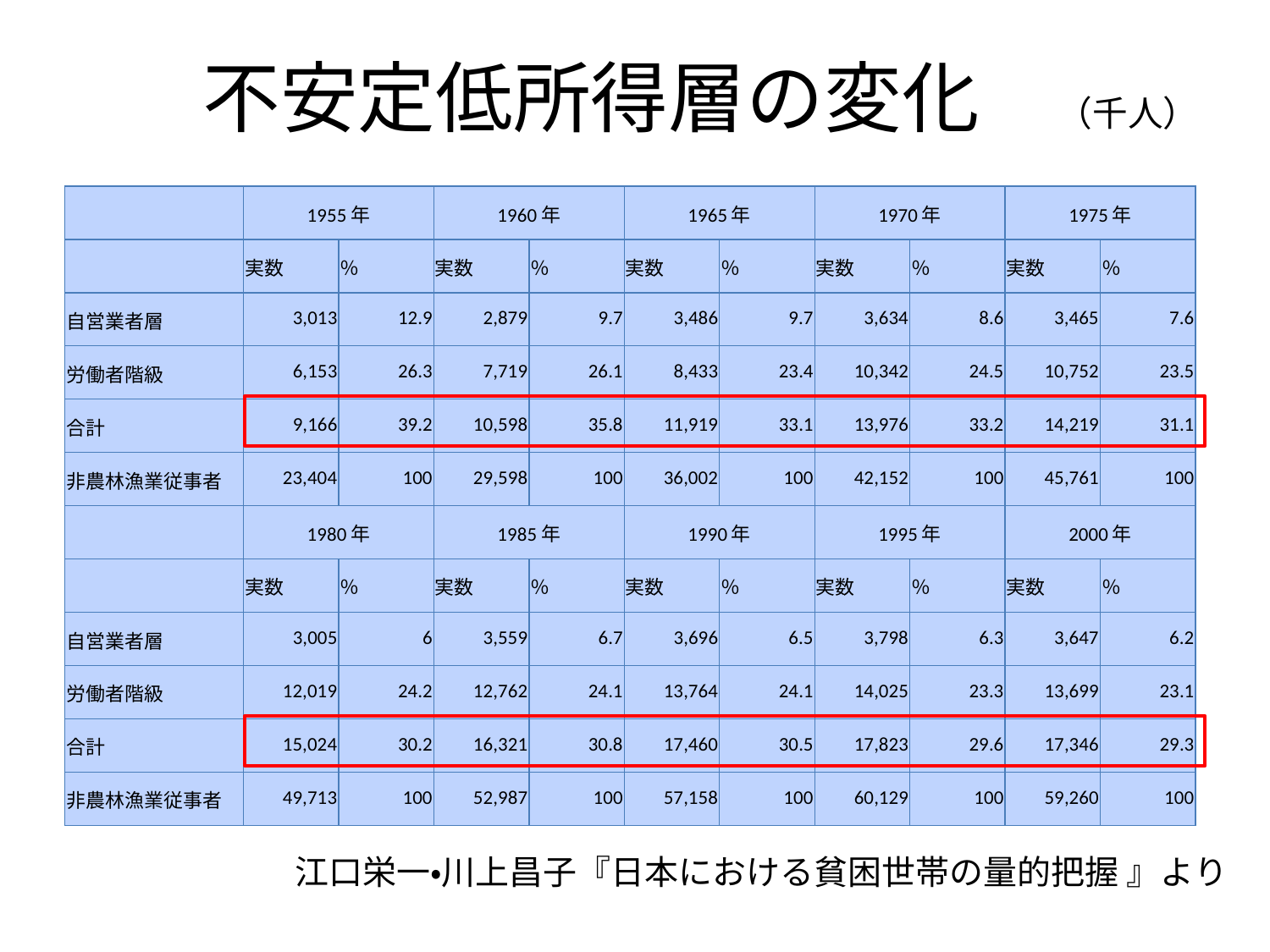

# 不安定低所得層の変化　（千人）
|  | 1955年 |  | 1960年 |  | 1965年 |  | 1970年 |  | 1975年 |  |
| --- | --- | --- | --- | --- | --- | --- | --- | --- | --- | --- |
|  | 実数 | ％ | 実数 | ％ | 実数 | ％ | 実数 | ％ | 実数 | ％ |
| 自営業者層 | 3,013 | 12.9 | 2,879 | 9.7 | 3,486 | 9.7 | 3,634 | 8.6 | 3,465 | 7.6 |
| 労働者階級 | 6,153 | 26.3 | 7,719 | 26.1 | 8,433 | 23.4 | 10,342 | 24.5 | 10,752 | 23.5 |
| 合計 | 9,166 | 39.2 | 10,598 | 35.8 | 11,919 | 33.1 | 13,976 | 33.2 | 14,219 | 31.1 |
| 非農林漁業従事者 | 23,404 | 100 | 29,598 | 100 | 36,002 | 100 | 42,152 | 100 | 45,761 | 100 |
|  | 1980年 |  | 1985年 |  | 1990年 |  | 1995年 |  | 2000年 |  |
|  | 実数 | ％ | 実数 | ％ | 実数 | ％ | 実数 | ％ | 実数 | ％ |
| 自営業者層 | 3,005 | 6 | 3,559 | 6.7 | 3,696 | 6.5 | 3,798 | 6.3 | 3,647 | 6.2 |
| 労働者階級 | 12,019 | 24.2 | 12,762 | 24.1 | 13,764 | 24.1 | 14,025 | 23.3 | 13,699 | 23.1 |
| 合計 | 15,024 | 30.2 | 16,321 | 30.8 | 17,460 | 30.5 | 17,823 | 29.6 | 17,346 | 29.3 |
| 非農林漁業従事者 | 49,713 | 100 | 52,987 | 100 | 57,158 | 100 | 60,129 | 100 | 59,260 | 100 |

江口栄一・川上昌子『日本における貧困世帯の量的把握 』より